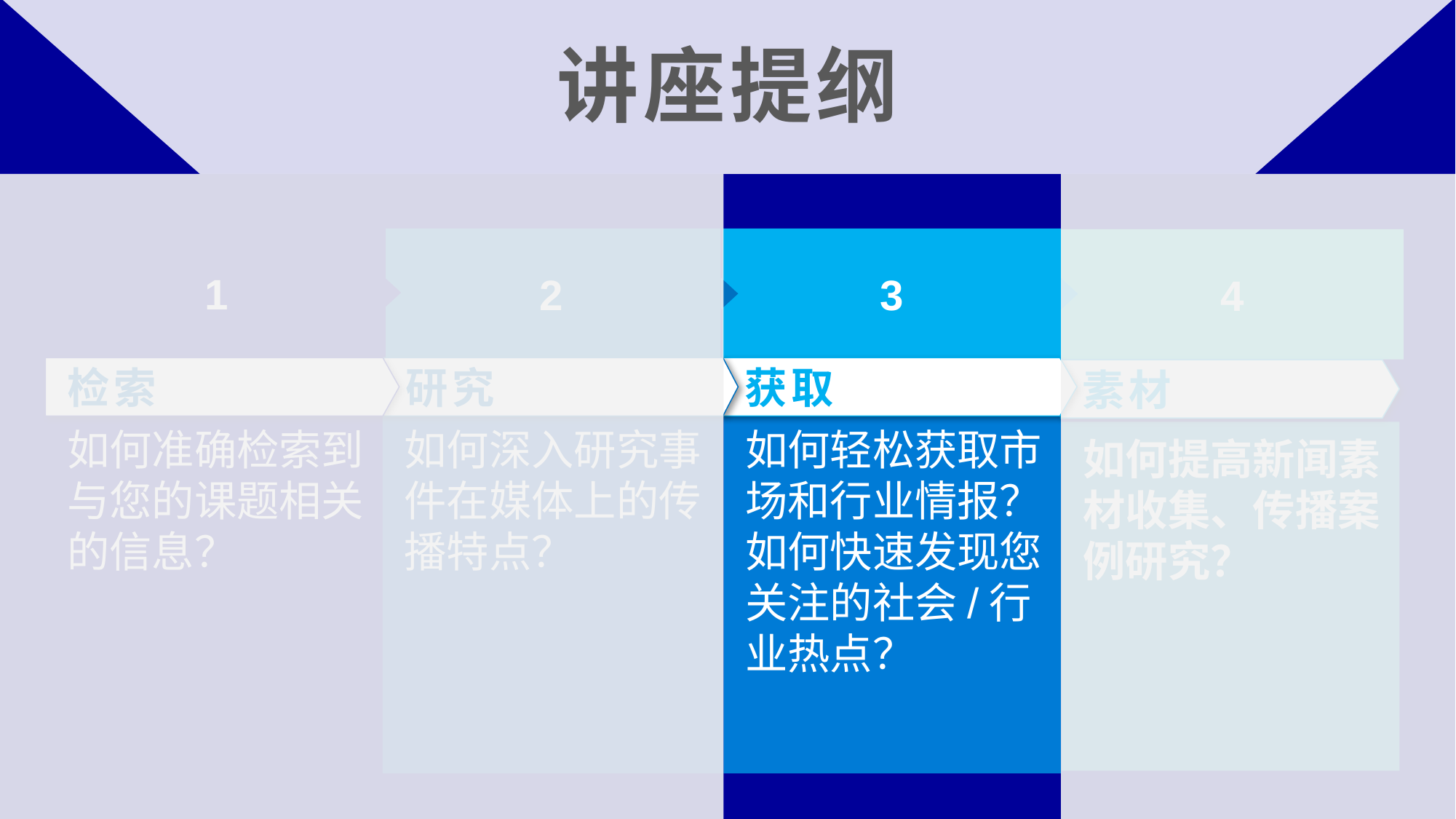

讲座提纲

1

2

3

4
研究
获取
检索
如何准确检索到与您的课题相关的信息？

如何轻松获取市场和行业情报？
如何快速发现您关注的社会/行业热点？
如何深入研究事件在媒体上的传播特点？

素材
如何提高新闻素材收集、传播案例研究？